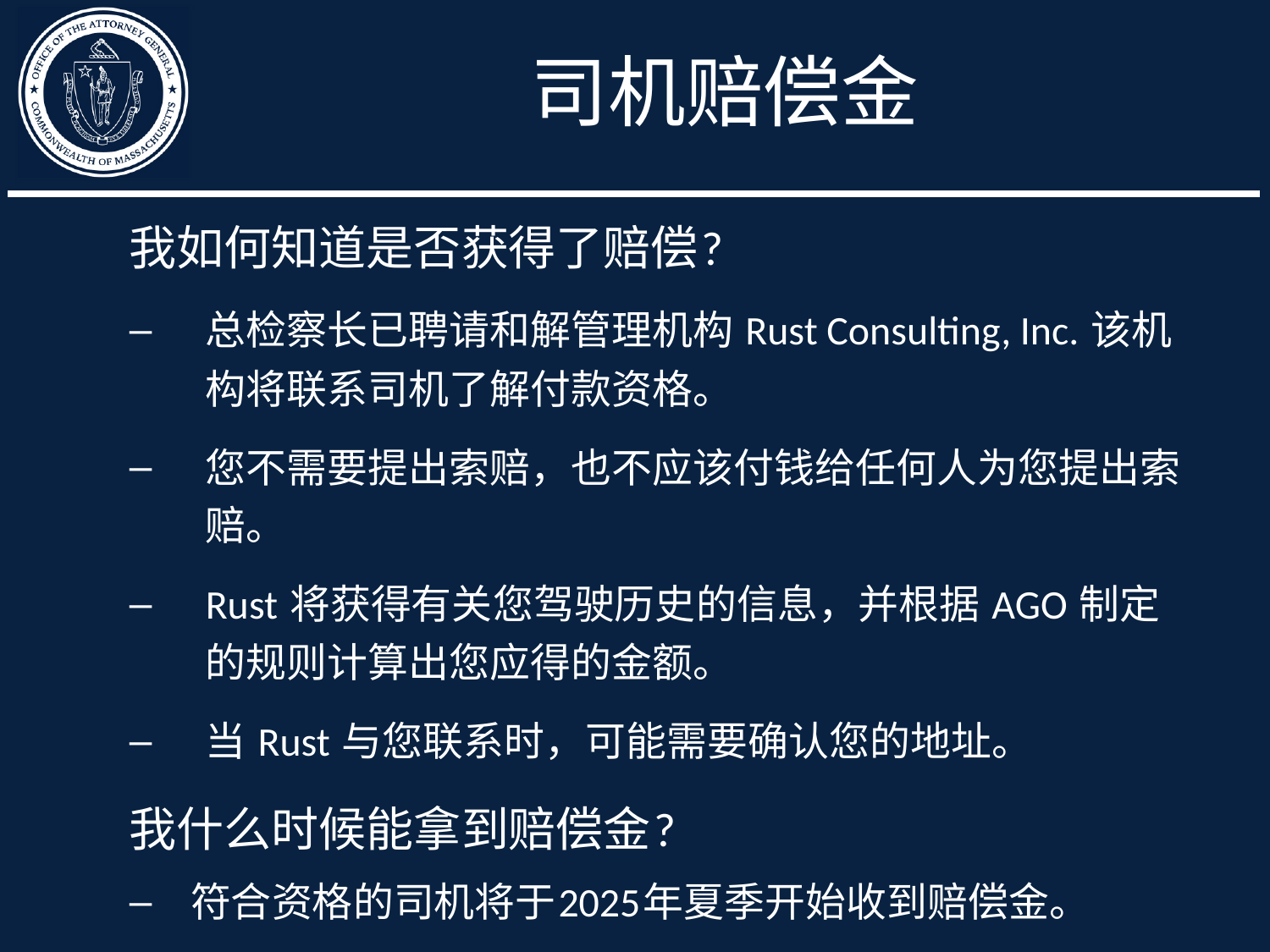

# 司机赔偿金
我如何知道是否获得了赔偿?
总检察长已聘请和解管理机构 Rust Consulting, Inc. 该机构将联系司机了解付款资格。
您不需要提出索赔，也不应该付钱给任何人为您提出索赔。
Rust 将获得有关您驾驶历史的信息，并根据 AGO 制定的规则计算出您应得的金额。
当 Rust 与您联系时，可能需要确认您的地址。
我什么时候能拿到赔偿金?
符合资格的司机将于2025年夏季开始收到赔偿金。